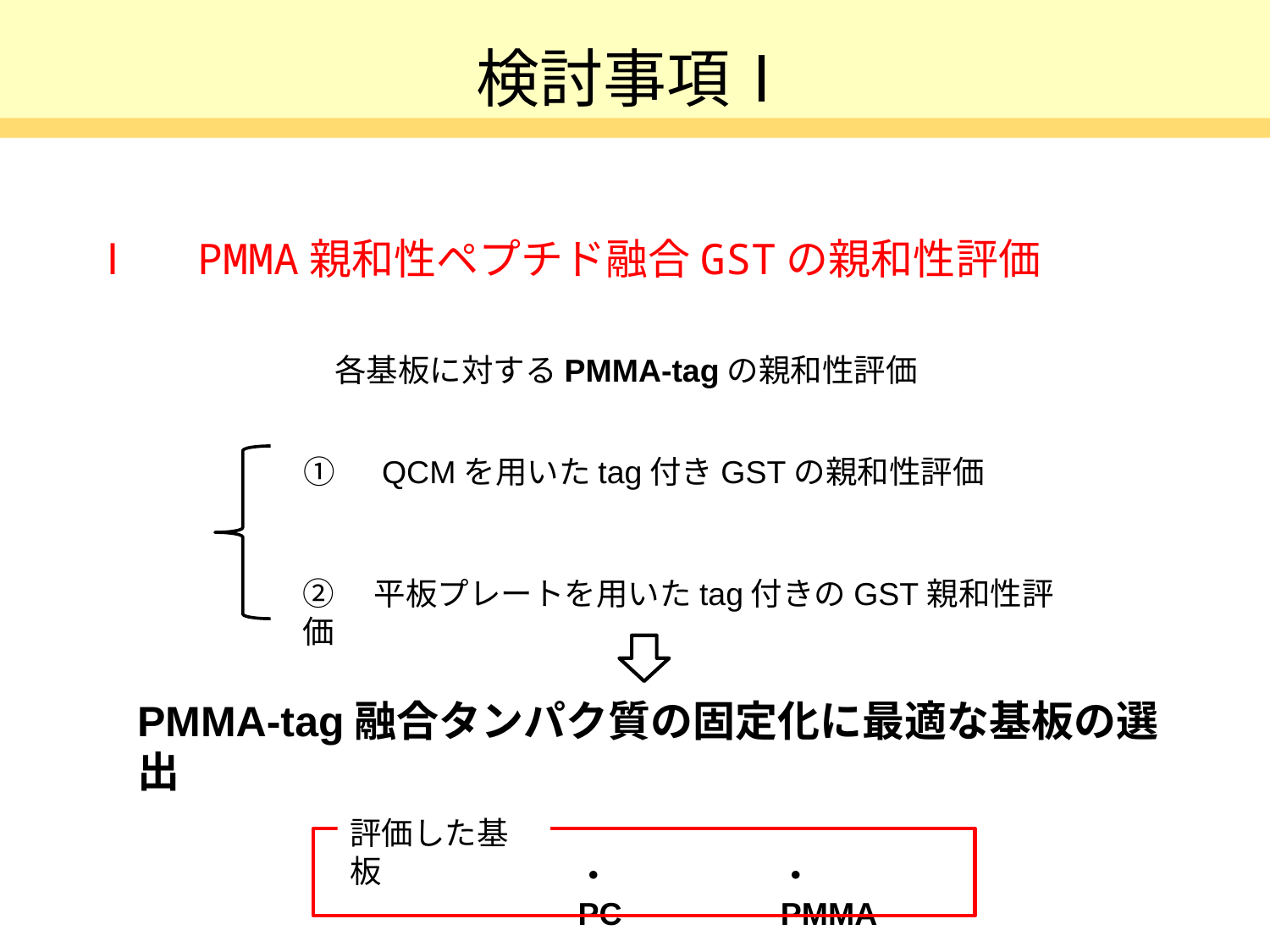

# 検討事項Ⅰ
Ⅰ　PMMA親和性ペプチド融合GSTの親和性評価
各基板に対するPMMA-tagの親和性評価

①　QCMを用いたtag付きGSTの親和性評価
②　平板プレートを用いたtag付きのGST親和性評価

PMMA-tag融合タンパク質の固定化に最適な基板の選出

評価した基板

・PS
・PC
・PMMA